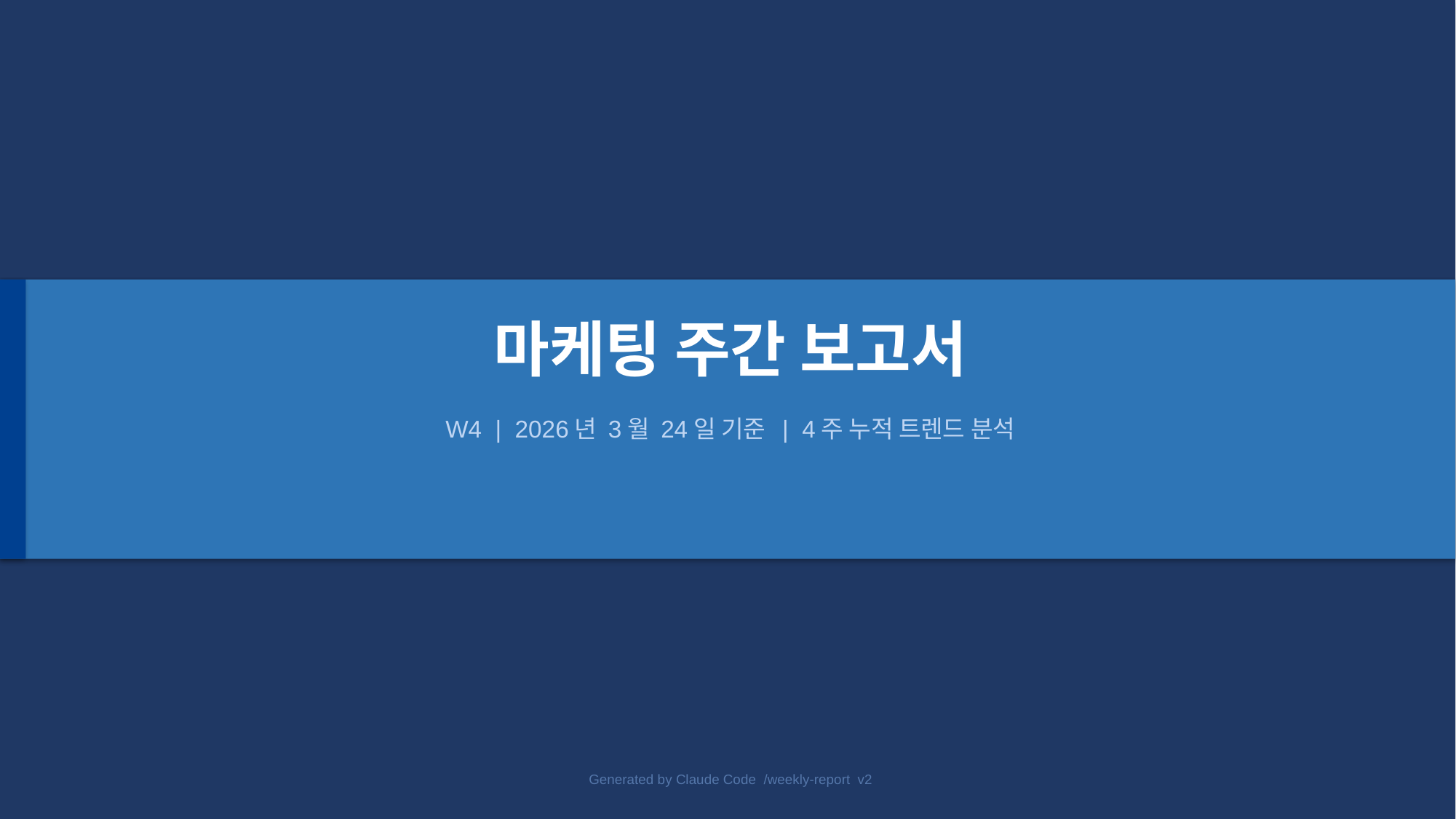

마케팅 주간 보고서
W4  |  2026년 3월 24일 기준  |  4주 누적 트렌드 분석
Generated by Claude Code  /weekly-report  v2